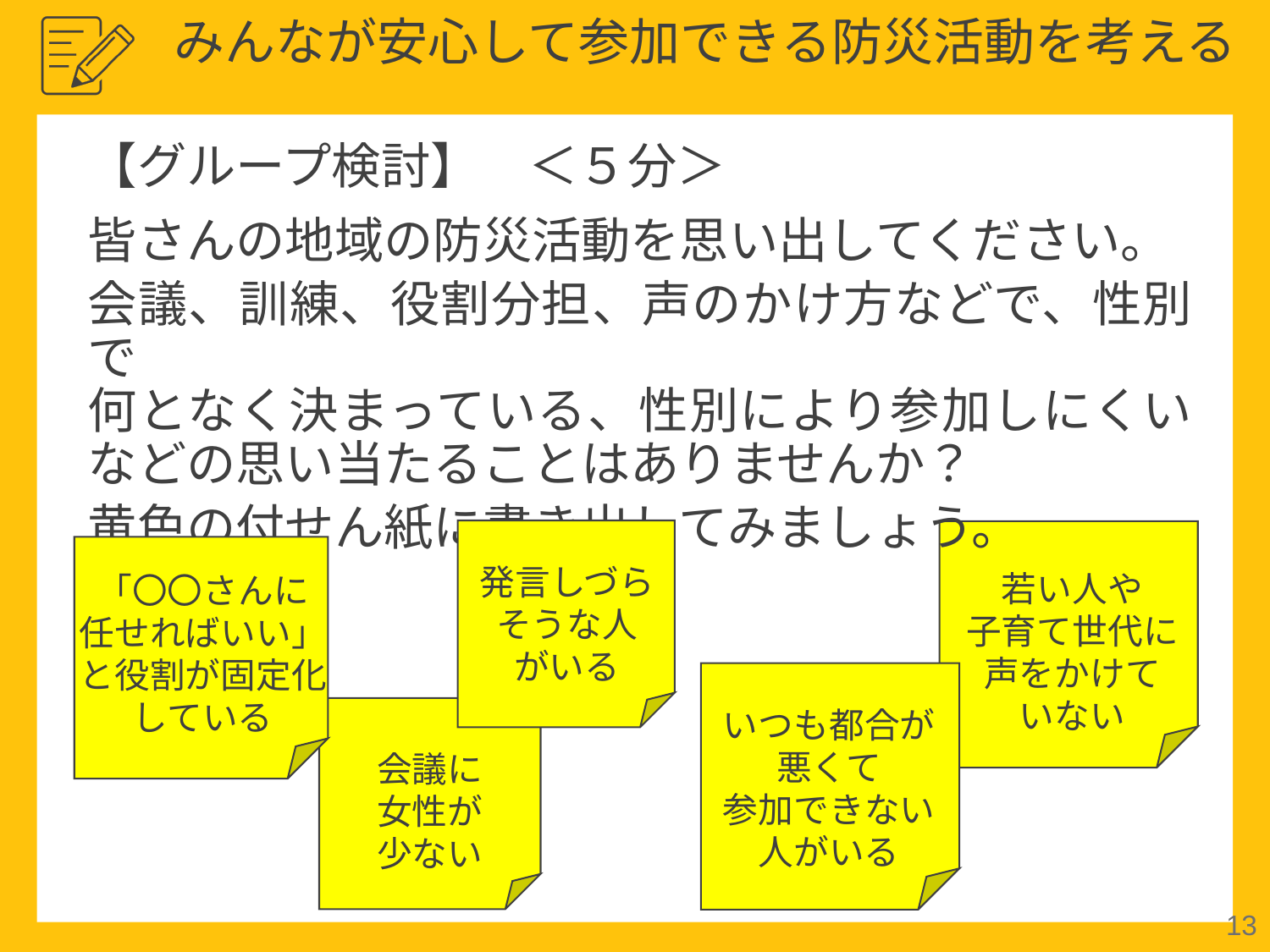

みんなが安心して参加できる防災活動を考える
【グループ検討】　＜５分＞
皆さんの地域の防災活動を思い出してください。
会議、訓練、役割分担、声のかけ方などで、性別で
何となく決まっている、性別により参加しにくいなどの思い当たることはありませんか？
黄色の付せん紙に書き出してみましょう。

発言しづら
そうな人
がいる
若い人や
子育て世代に声をかけて
いない
「〇〇さんに
任せればいい」
と役割が固定化している

いつも都合が悪くて
参加できない人がいる

会議に
女性が
少ない
13